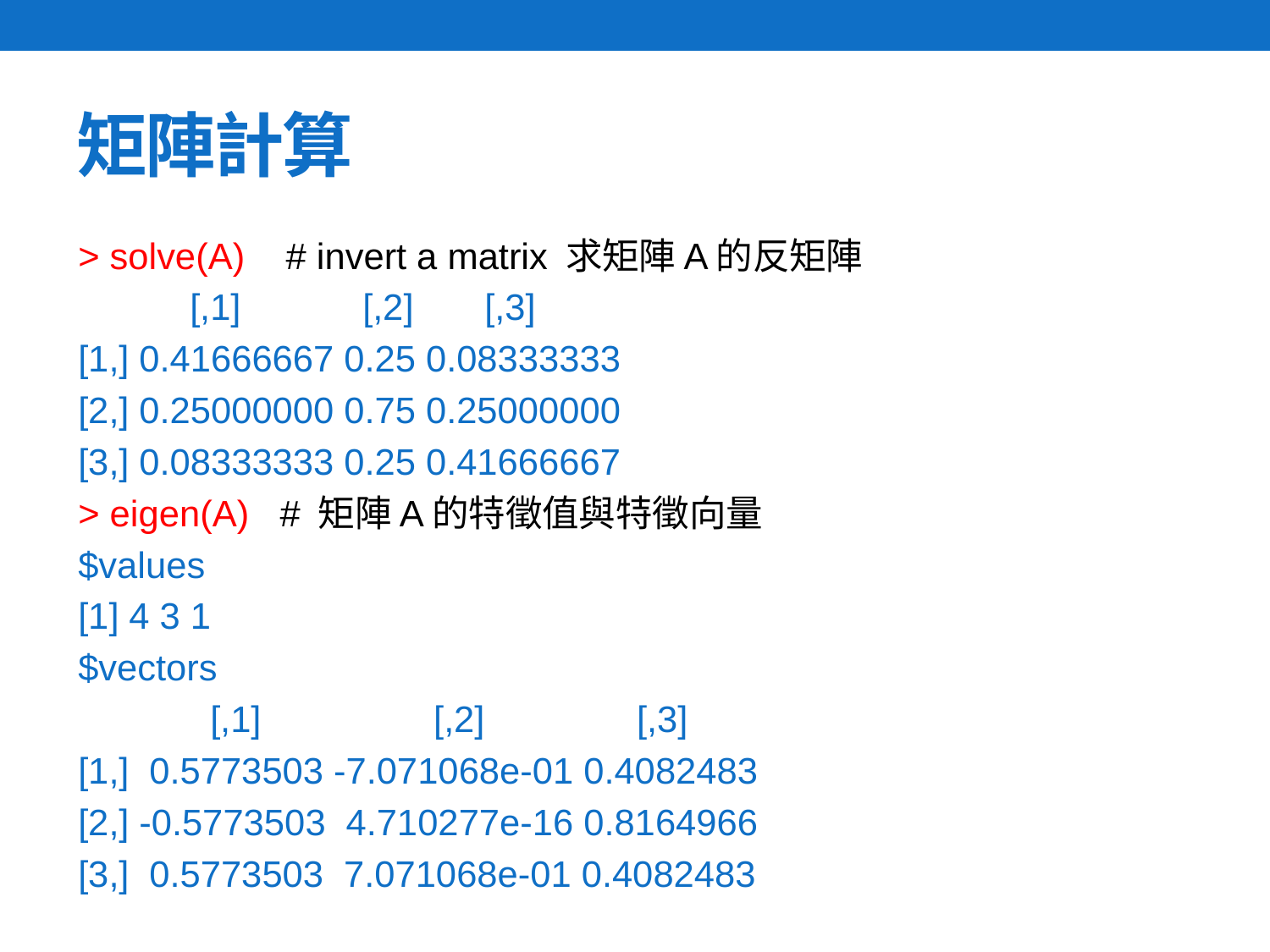

# 矩陣計算
> solve(A)    # invert a matrix 求矩陣A的反矩陣
           [,1]            [,2]       [,3]
[1,] 0.41666667 0.25 0.08333333
[2,] 0.25000000 0.75 0.25000000
[3,] 0.08333333 0.25 0.41666667
> eigen(A)   # 矩陣A的特徵值與特徵向量
$values
[1] 4 3 1
$vectors
             [,1]                 [,2]               [,3]
[1,]  0.5773503 -7.071068e-01 0.4082483
[2,] -0.5773503  4.710277e-16 0.8164966
[3,]  0.5773503  7.071068e-01 0.4082483